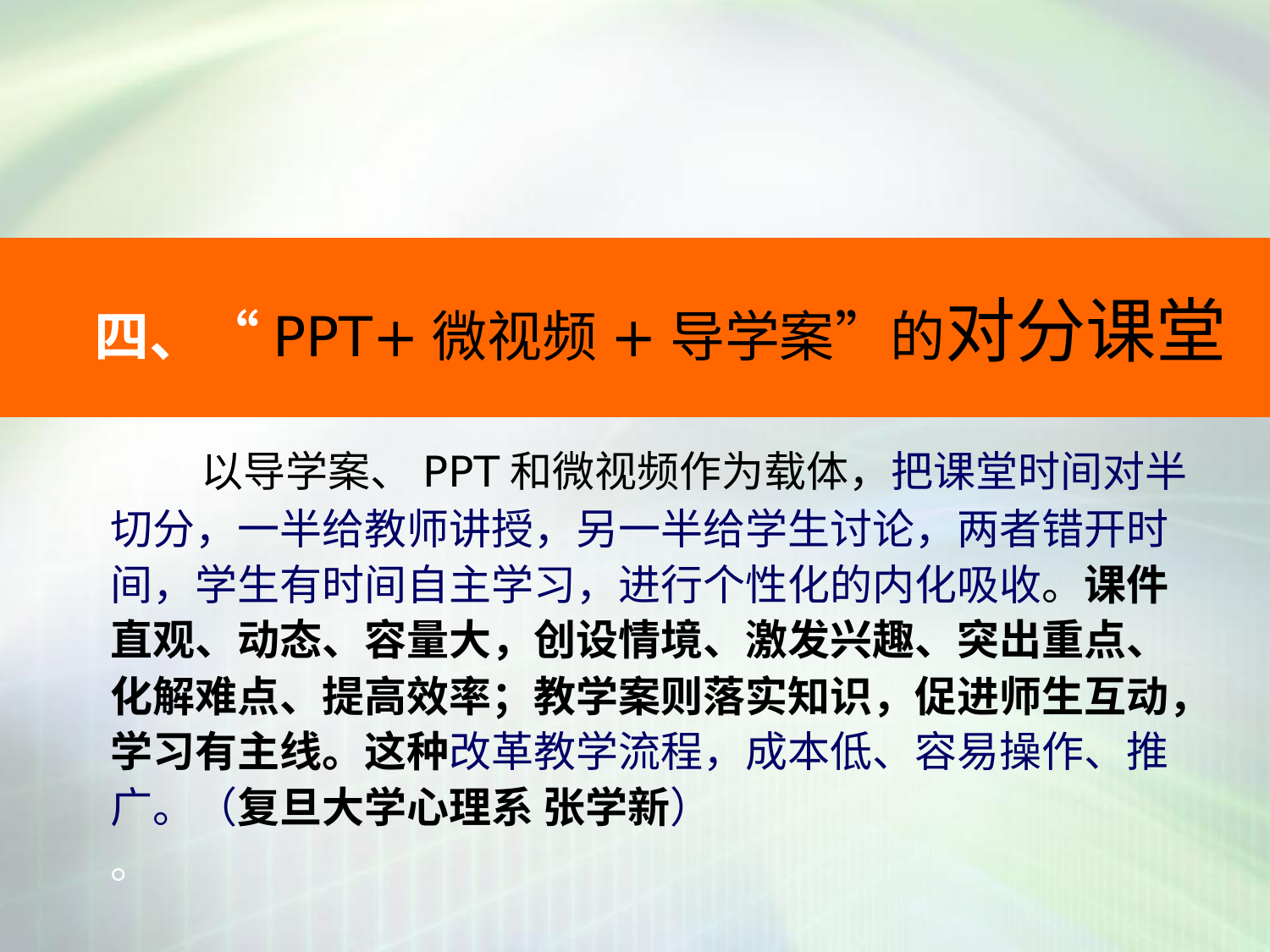

四、“PPT+微视频+导学案”的对分课堂
　　以导学案、PPT和微视频作为载体，把课堂时间对半切分，一半给教师讲授，另一半给学生讨论，两者错开时间，学生有时间自主学习，进行个性化的内化吸收。课件直观、动态、容量大，创设情境、激发兴趣、突出重点、化解难点、提高效率；教学案则落实知识，促进师生互动，学习有主线。这种改革教学流程，成本低、容易操作、推广。（复旦大学心理系 张学新）
。